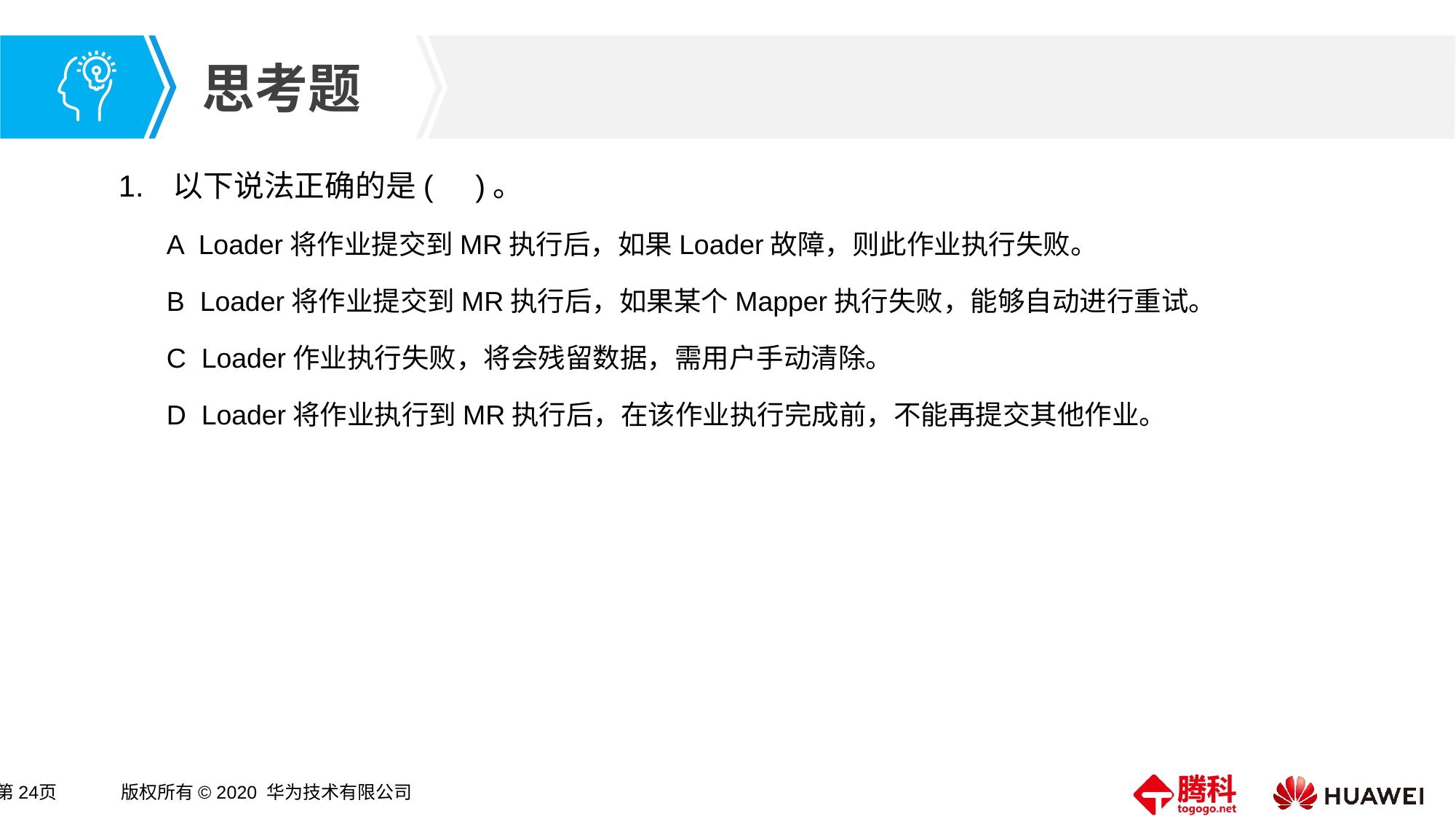

以下说法正确的是(     )。
A  Loader将作业提交到MR执行后，如果Loader故障，则此作业执行失败。
B  Loader将作业提交到MR执行后，如果某个Mapper执行失败，能够自动进行重试。
C  Loader作业执行失败，将会残留数据，需用户手动清除。
D  Loader将作业执行到MR执行后，在该作业执行完成前，不能再提交其他作业。